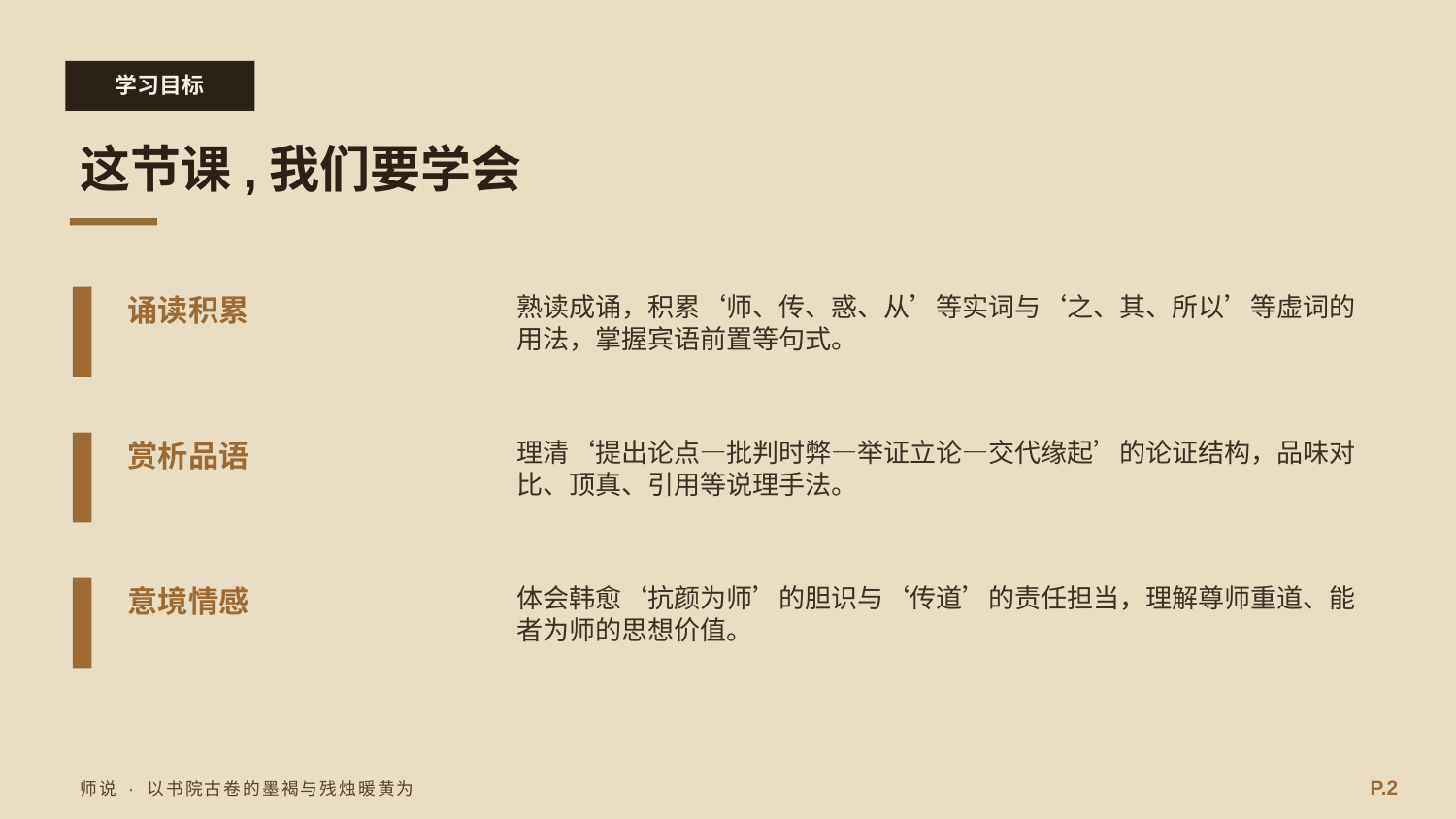

学习目标

这节课,我们要学会

诵读积累
熟读成诵，积累‘师、传、惑、从’等实词与‘之、其、所以’等虚词的用法，掌握宾语前置等句式。

赏析品语
理清‘提出论点—批判时弊—举证立论—交代缘起’的论证结构，品味对比、顶真、引用等说理手法。

意境情感
体会韩愈‘抗颜为师’的胆识与‘传道’的责任担当，理解尊师重道、能者为师的思想价值。

P.2
师说 · 以书院古卷的墨褐与残烛暖黄为